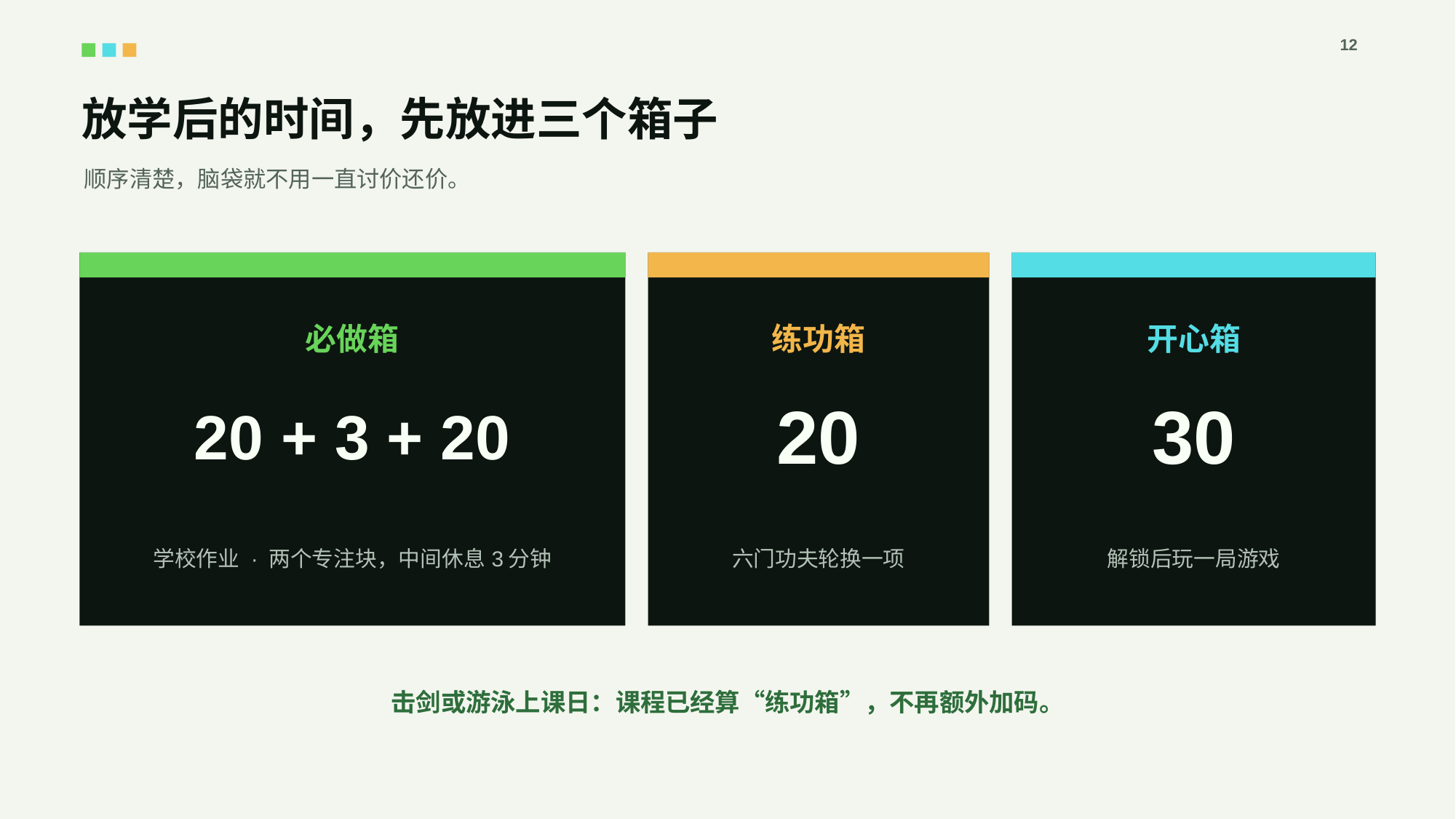

12

放学后的时间，先放进三个箱子
顺序清楚，脑袋就不用一直讨价还价。

必做箱
练功箱
开心箱
20 + 3 + 20
20
30
学校作业 · 两个专注块，中间休息3分钟
六门功夫轮换一项
解锁后玩一局游戏
击剑或游泳上课日：课程已经算“练功箱”，不再额外加码。